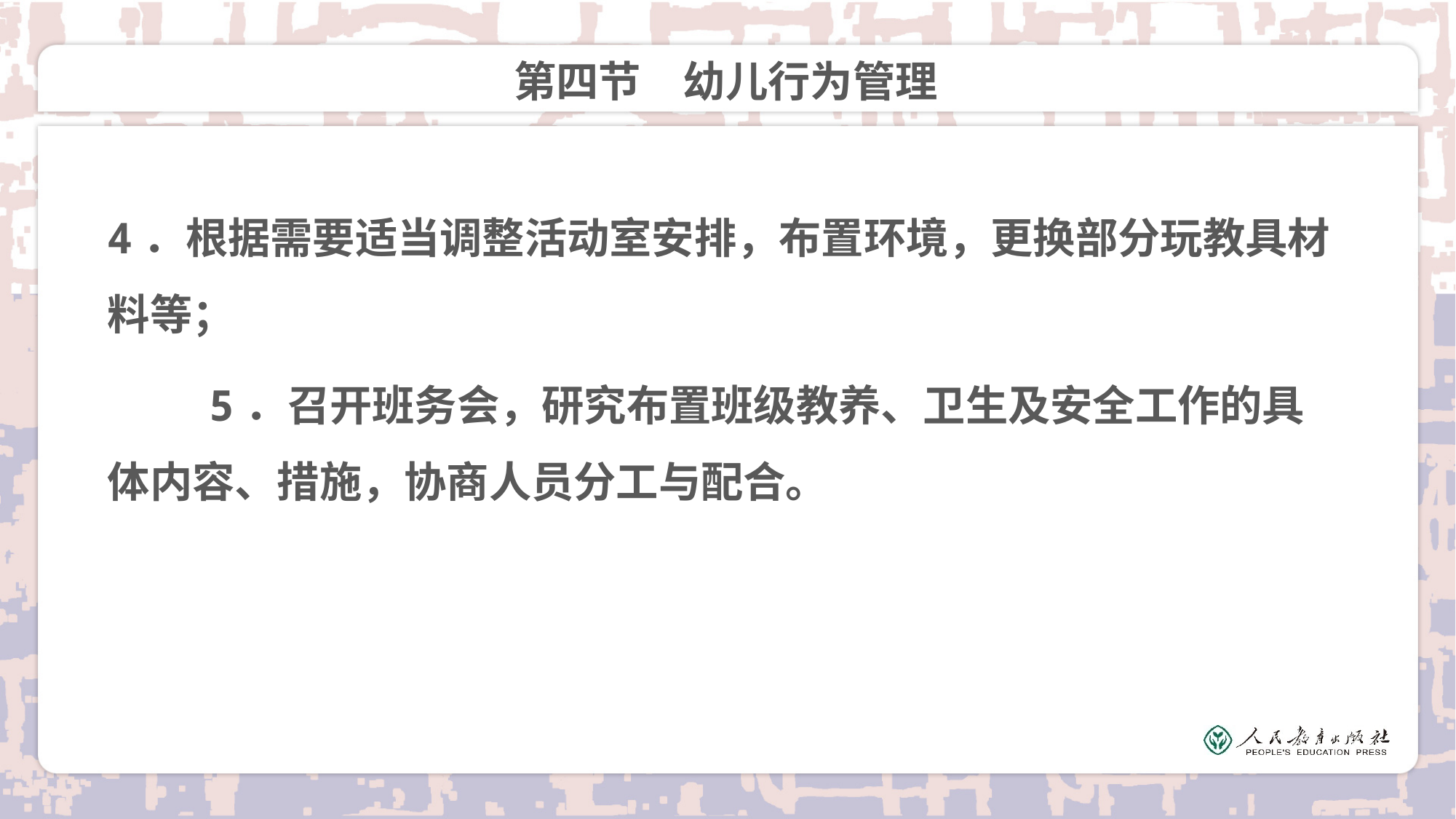

# 第四节　幼儿行为管理
4．根据需要适当调整活动室安排，布置环境，更换部分玩教具材料等；
    5．召开班务会，研究布置班级教养、卫生及安全工作的具体内容、措施，协商人员分工与配合。